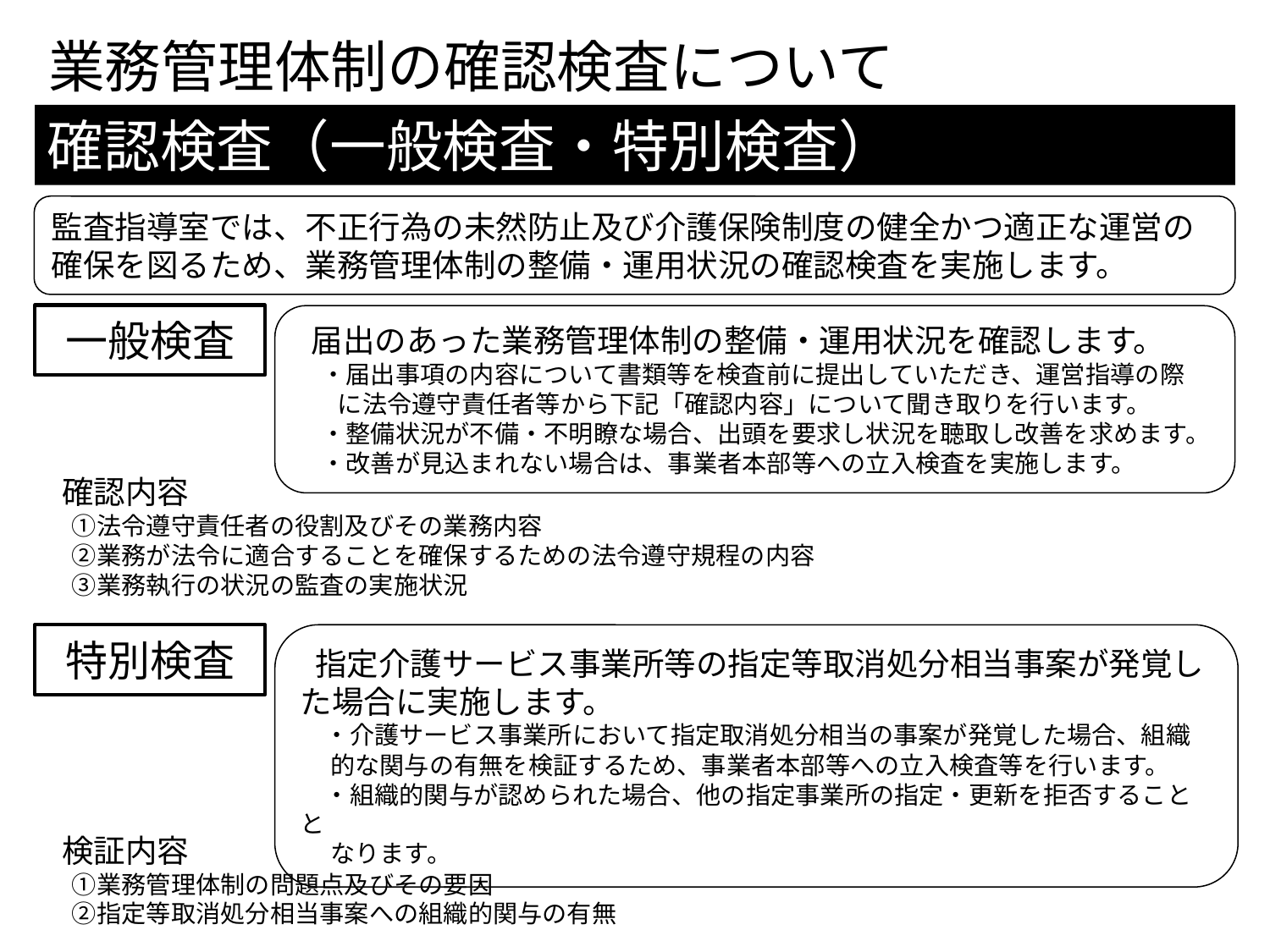

業務管理体制の確認検査について
確認検査（一般検査・特別検査）
監査指導室では、不正行為の未然防止及び介護保険制度の健全かつ適正な運営の確保を図るため、業務管理体制の整備・運用状況の確認検査を実施します。
一般検査
 届出のあった業務管理体制の整備・運用状況を確認します。
　・届出事項の内容について書類等を検査前に提出していただき、運営指導の際
　   に法令遵守責任者等から下記「確認内容」について聞き取りを行います。
　・整備状況が不備・不明瞭な場合、出頭を要求し状況を聴取し改善を求めます。
　・改善が見込まれない場合は、事業者本部等への立入検査を実施します。
 確認内容
　①法令遵守責任者の役割及びその業務内容
　②業務が法令に適合することを確保するための法令遵守規程の内容
　③業務執行の状況の監査の実施状況

特別検査
 指定介護サービス事業所等の指定等取消処分相当事案が発覚した場合に実施します。
　・介護サービス事業所において指定取消処分相当の事案が発覚した場合、組織
　 的な関与の有無を検証するため、事業者本部等への立入検査等を行います。
　・組織的関与が認められた場合、他の指定事業所の指定・更新を拒否することと
　 なります。
 検証内容
　①業務管理体制の問題点及びその要因
　②指定等取消処分相当事案への組織的関与の有無